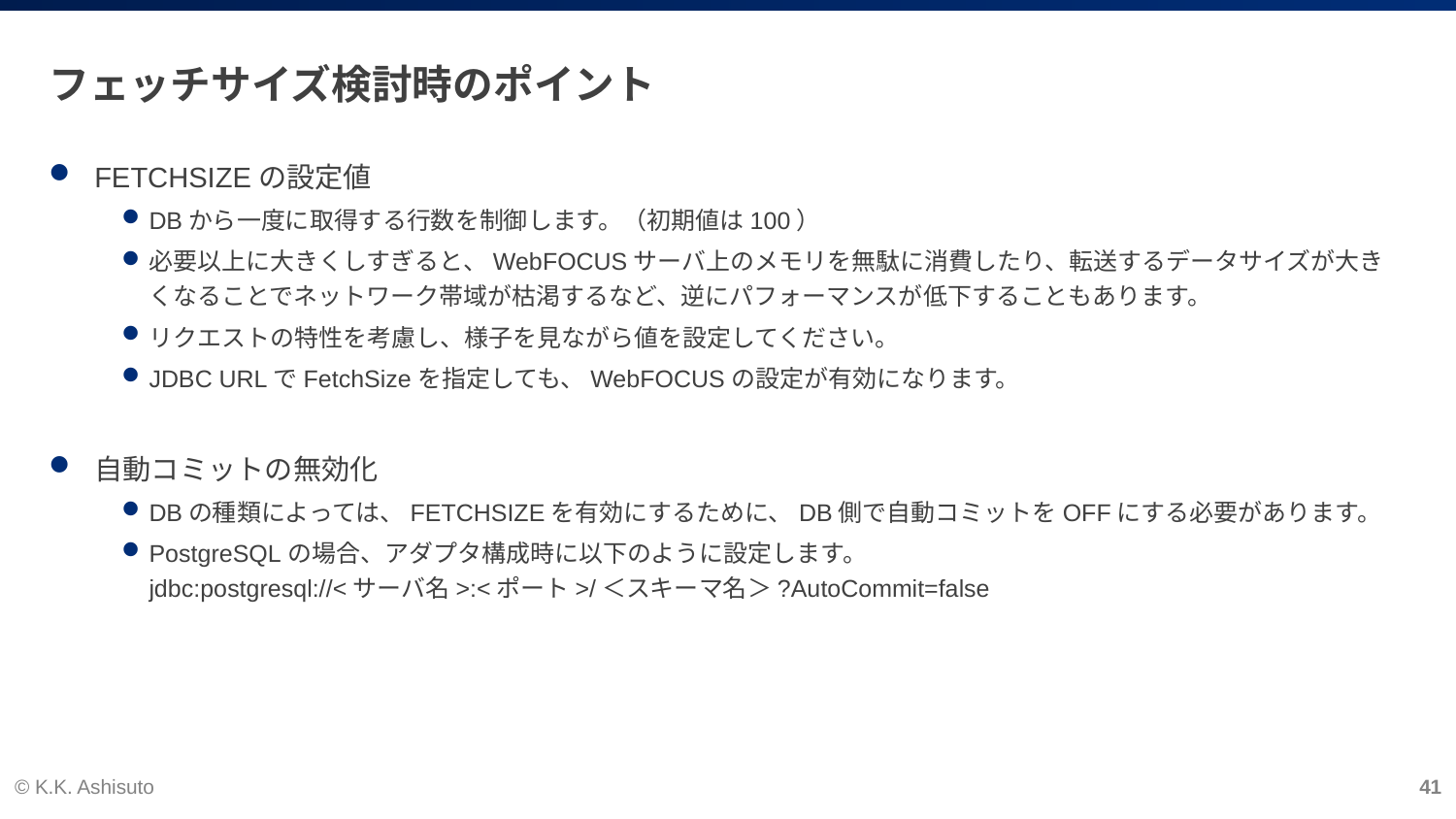

# フェッチサイズ検討時のポイント
FETCHSIZEの設定値
DBから一度に取得する行数を制御します。（初期値は100）
必要以上に大きくしすぎると、WebFOCUSサーバ上のメモリを無駄に消費したり、転送するデータサイズが大きくなることでネットワーク帯域が枯渇するなど、逆にパフォーマンスが低下することもあります。
リクエストの特性を考慮し、様子を見ながら値を設定してください。
JDBC URLでFetchSizeを指定しても、WebFOCUSの設定が有効になります。

自動コミットの無効化
DBの種類によっては、FETCHSIZEを有効にするために、DB側で自動コミットをOFFにする必要があります。
PostgreSQLの場合、アダプタ構成時に以下のように設定します。
jdbc:postgresql://<サーバ名>:<ポート>/＜スキーマ名＞?AutoCommit=false

© K.K. Ashisuto
41